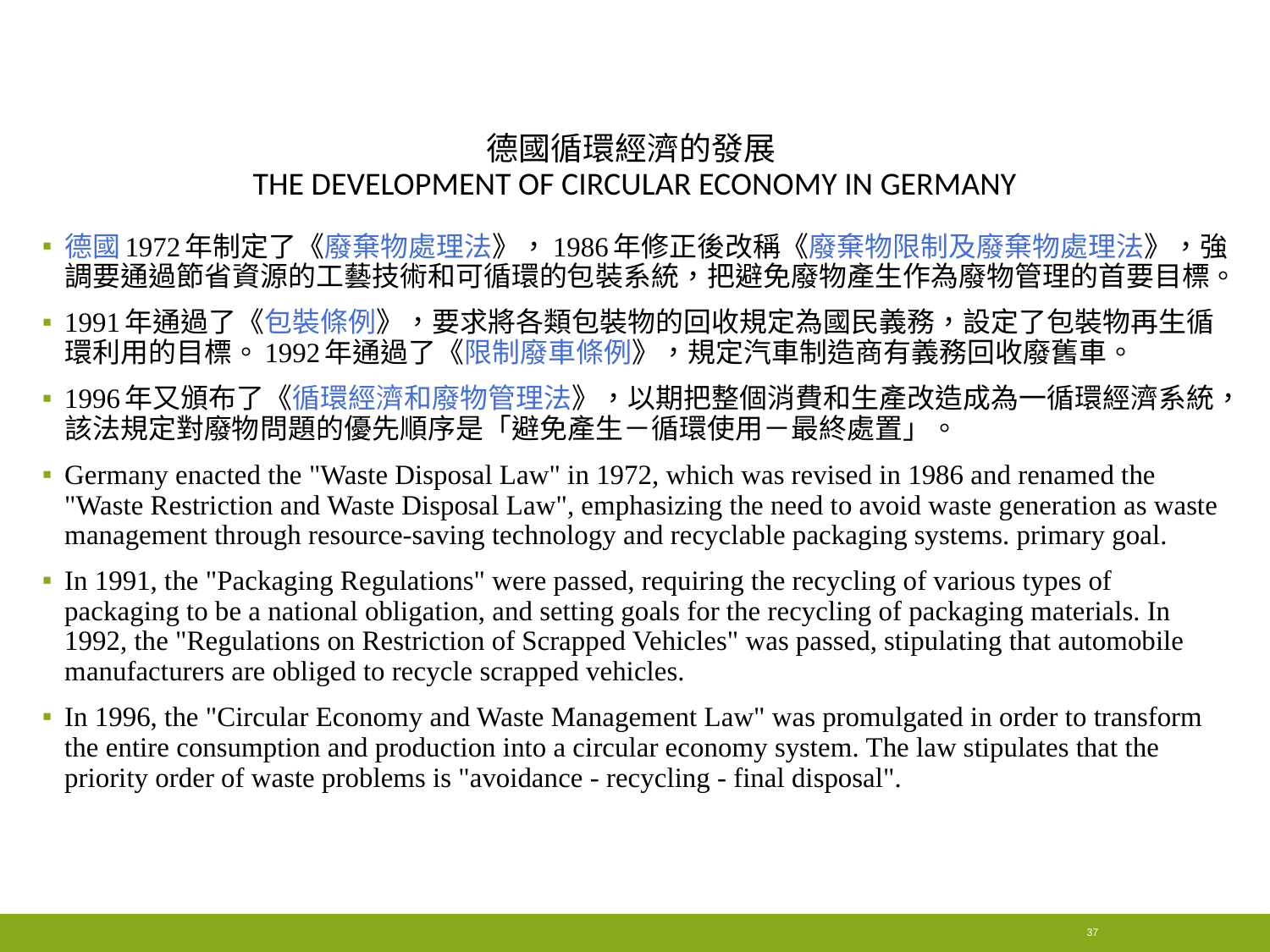

# 德國循環經濟的發展 The development of circular economy in Germany
德國1972年制定了《廢棄物處理法》，1986年修正後改稱《廢棄物限制及廢棄物處理法》，強調要通過節省資源的工藝技術和可循環的包裝系統，把避免廢物產生作為廢物管理的首要目標。
1991年通過了《包裝條例》，要求將各類包裝物的回收規定為國民義務，設定了包裝物再生循環利用的目標。1992年通過了《限制廢車條例》，規定汽車制造商有義務回收廢舊車。
1996年又頒布了《循環經濟和廢物管理法》，以期把整個消費和生產改造成為一循環經濟系統，該法規定對廢物問題的優先順序是「避免產生－循環使用－最終處置」。
Germany enacted the "Waste Disposal Law" in 1972, which was revised in 1986 and renamed the "Waste Restriction and Waste Disposal Law", emphasizing the need to avoid waste generation as waste management through resource-saving technology and recyclable packaging systems. primary goal.
In 1991, the "Packaging Regulations" were passed, requiring the recycling of various types of packaging to be a national obligation, and setting goals for the recycling of packaging materials. In 1992, the "Regulations on Restriction of Scrapped Vehicles" was passed, stipulating that automobile manufacturers are obliged to recycle scrapped vehicles.
In 1996, the "Circular Economy and Waste Management Law" was promulgated in order to transform the entire consumption and production into a circular economy system. The law stipulates that the priority order of waste problems is "avoidance - recycling - final disposal".
37